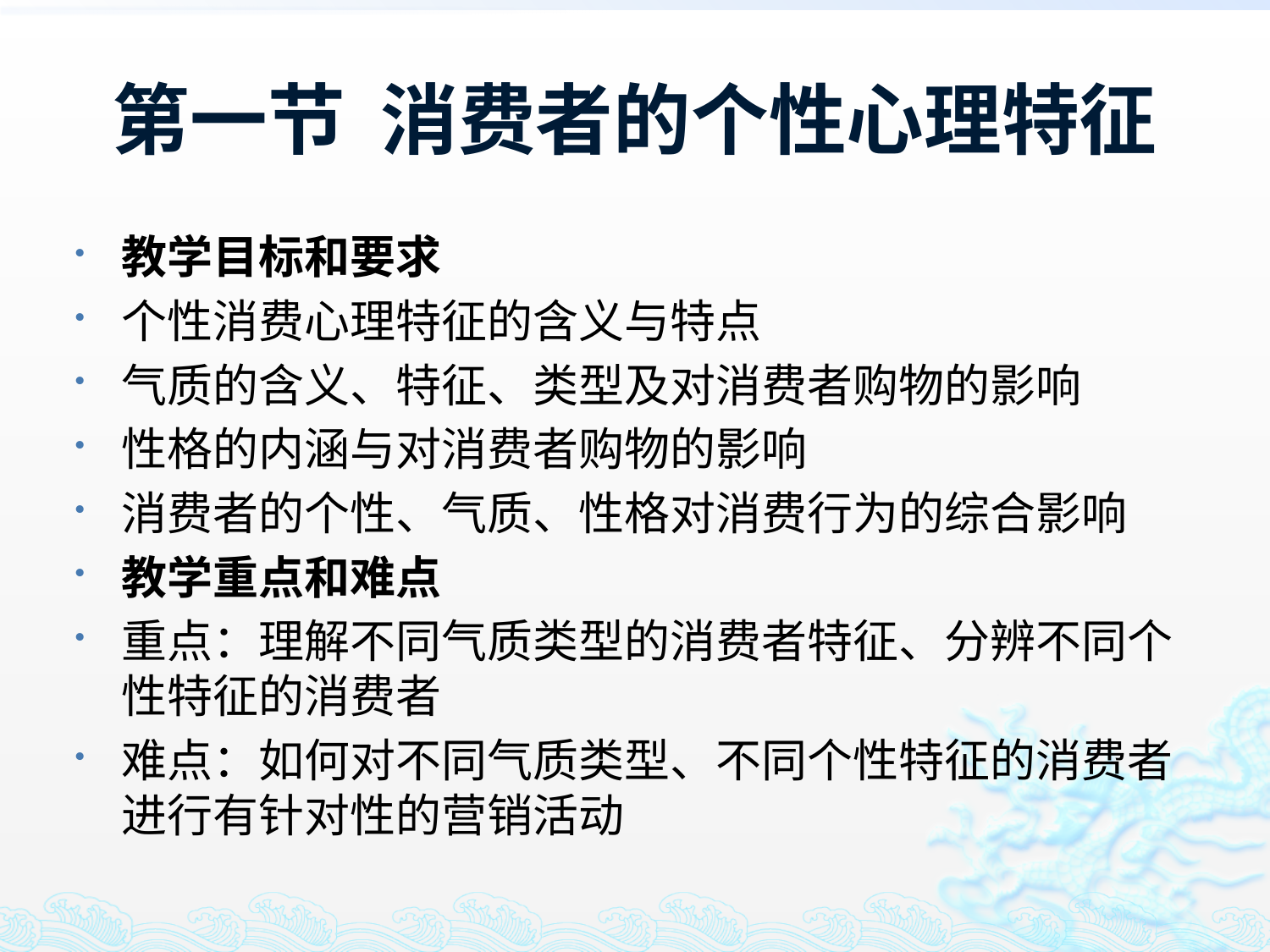

# 第一节  消费者的个性心理特征
教学目标和要求
个性消费心理特征的含义与特点
气质的含义、特征、类型及对消费者购物的影响
性格的内涵与对消费者购物的影响
消费者的个性、气质、性格对消费行为的综合影响
教学重点和难点
重点：理解不同气质类型的消费者特征、分辨不同个性特征的消费者
难点：如何对不同气质类型、不同个性特征的消费者进行有针对性的营销活动